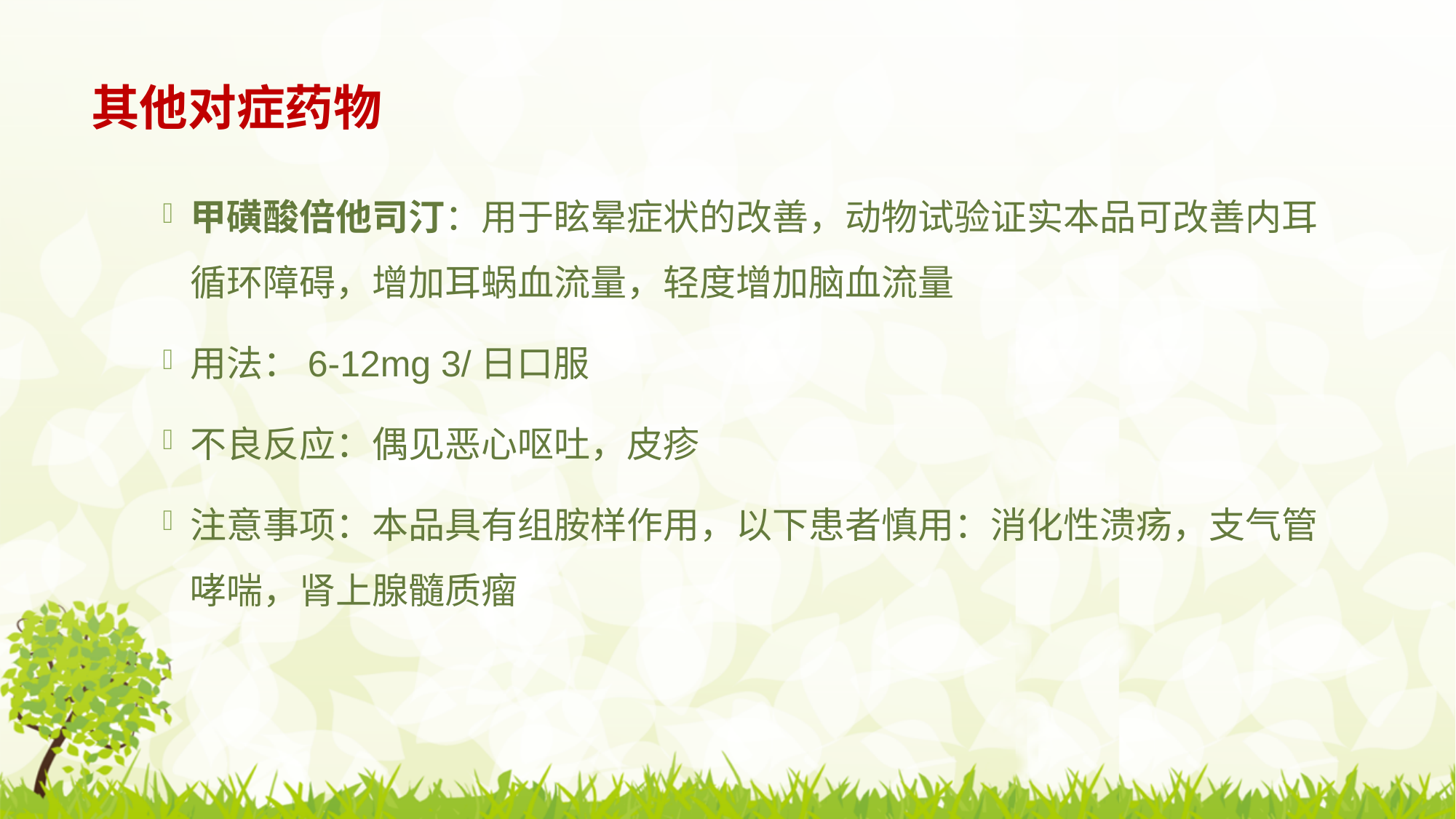

# 其他对症药物
甲磺酸倍他司汀：用于眩晕症状的改善，动物试验证实本品可改善内耳循环障碍，增加耳蜗血流量，轻度增加脑血流量
用法：6-12mg 3/日口服
不良反应：偶见恶心呕吐，皮疹
注意事项：本品具有组胺样作用，以下患者慎用：消化性溃疡，支气管哮喘，肾上腺髓质瘤